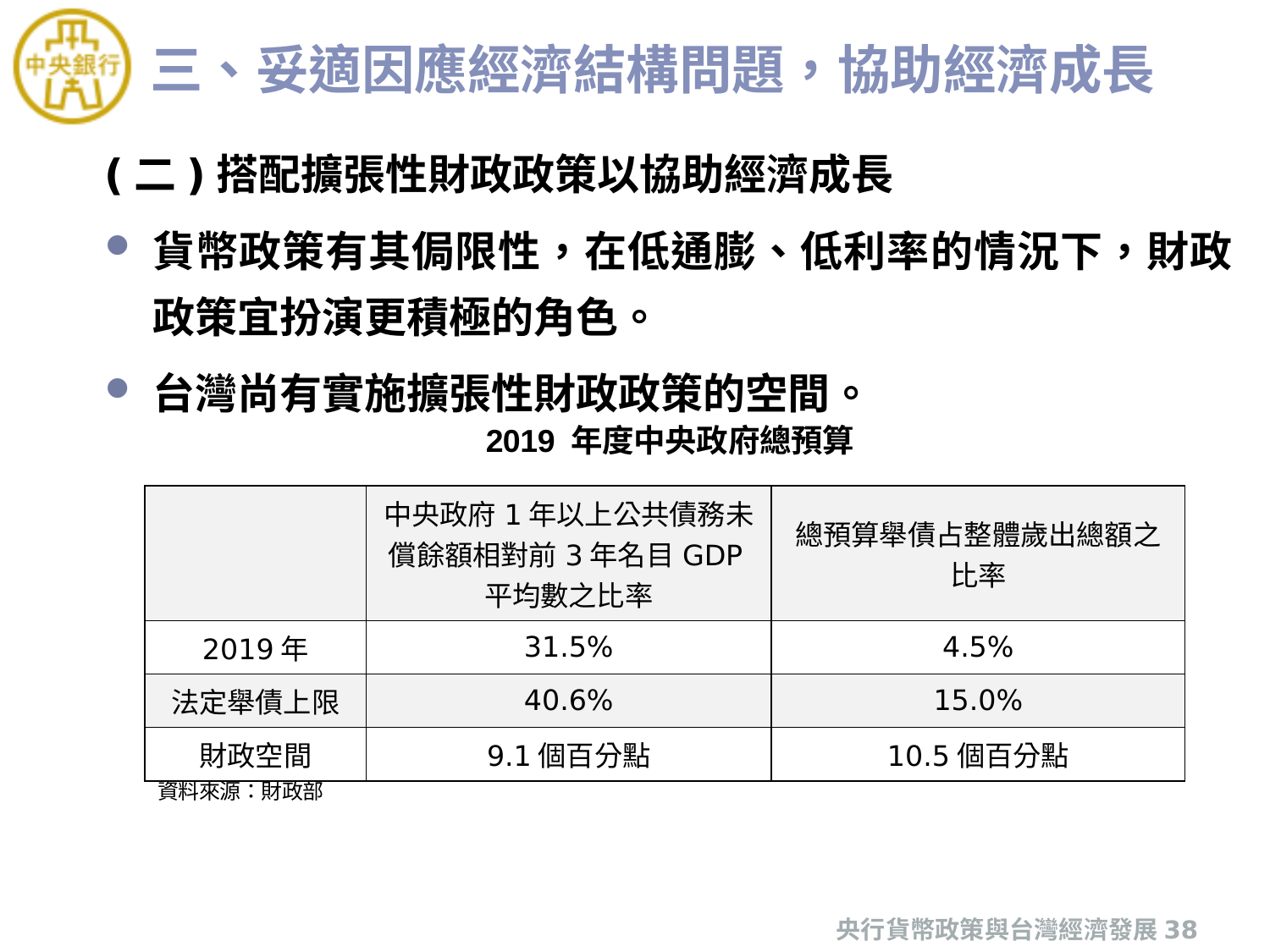

# 三、妥適因應經濟結構問題，協助經濟成長
(二)搭配擴張性財政政策以協助經濟成長
貨幣政策有其侷限性，在低通膨、低利率的情況下，財政政策宜扮演更積極的角色。
台灣尚有實施擴張性財政政策的空間。

2019 年度中央政府總預算
|  | 中央政府1年以上公共債務未償餘額相對前3年名目GDP平均數之比率 | 總預算舉債占整體歲出總額之比率 |
| --- | --- | --- |
| 2019年 | 31.5% | 4.5% |
| 法定舉債上限 | 40.6% | 15.0% |
| 財政空間 | 9.1個百分點 | 10.5個百分點 |
資料來源：財政部
央行貨幣政策與台灣經濟發展
38